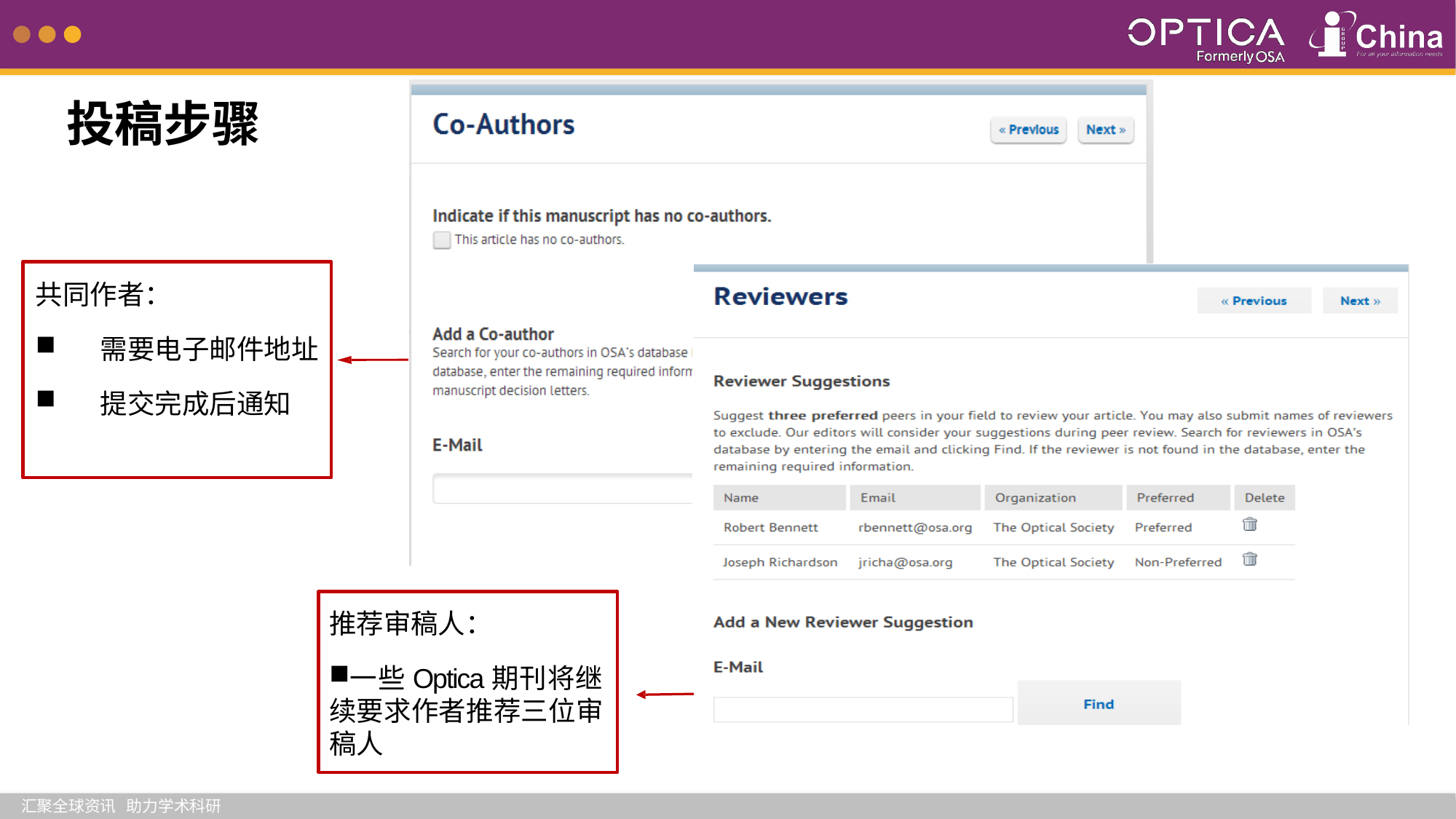

投稿步骤

共同作者：

需要电子邮件地址

提交完成后通知

推荐审稿人：

一些Optica期刊将继续要求作者推荐三位审稿人